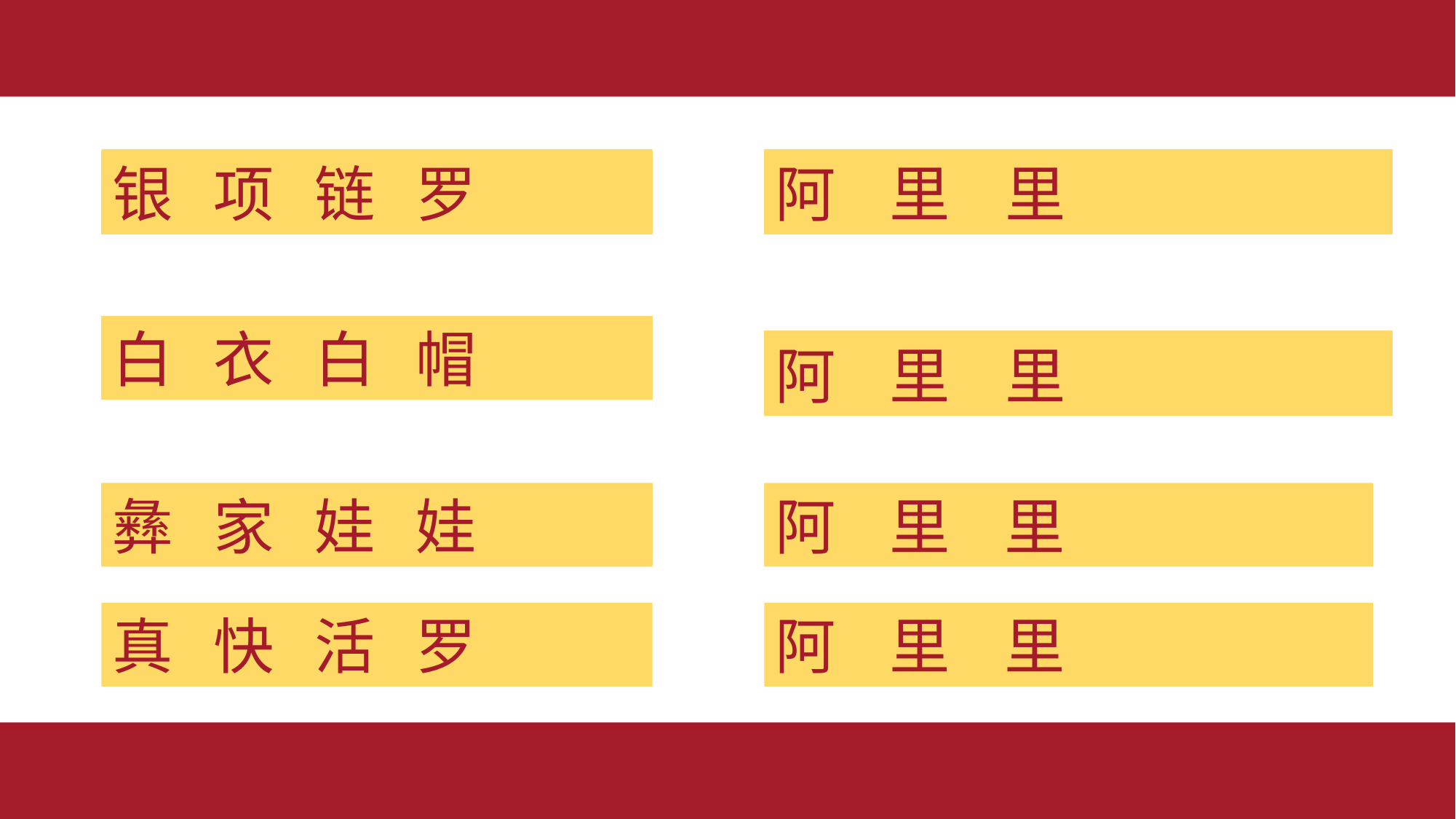

银   项   链   罗
阿    里    里
银   项   链   罗
银   项   链   罗
银   项   链   罗
阿    里    里
阿    里    里
阿    里    里
白   衣   白   帽
白   衣   白   帽
白   衣   白   帽
阿    里    里
阿    里    里
阿    里    里
阿    里    里
彝   家   娃   娃
彝   家   娃   娃
彝   家   娃   娃
阿    里    里
阿    里    里
真   快   活   罗
阿    里    里